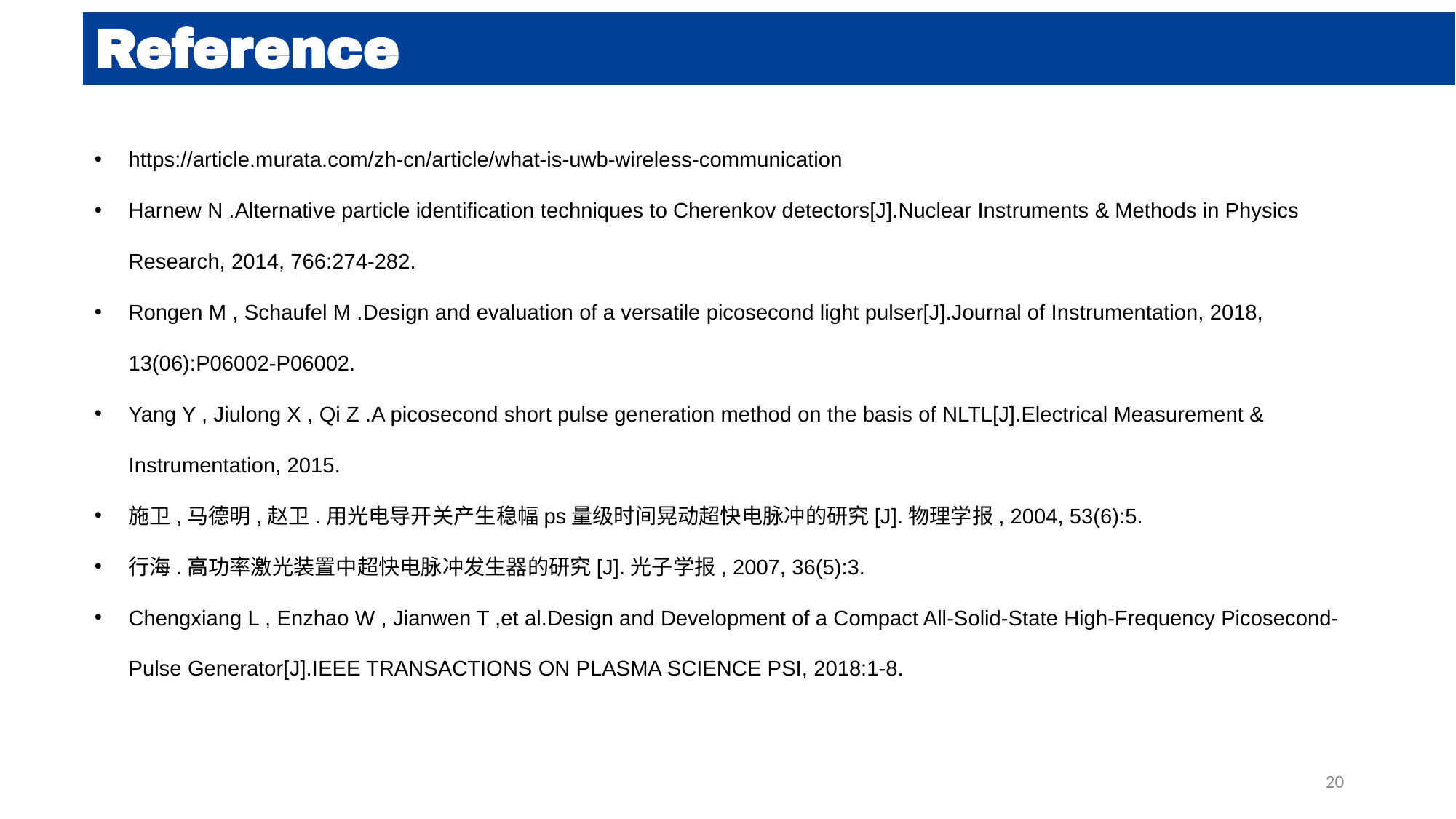

# Reference
https://article.murata.com/zh-cn/article/what-is-uwb-wireless-communication
Harnew N .Alternative particle identification techniques to Cherenkov detectors[J].Nuclear Instruments & Methods in Physics Research, 2014, 766:274-282.
Rongen M , Schaufel M .Design and evaluation of a versatile picosecond light pulser[J].Journal of Instrumentation, 2018, 13(06):P06002-P06002.
Yang Y , Jiulong X , Qi Z .A picosecond short pulse generation method on the basis of NLTL[J].Electrical Measurement & Instrumentation, 2015.
施卫,马德明,赵卫.用光电导开关产生稳幅ps量级时间晃动超快电脉冲的研究[J].物理学报, 2004, 53(6):5.
行海.高功率激光装置中超快电脉冲发生器的研究[J].光子学报, 2007, 36(5):3.
Chengxiang L , Enzhao W , Jianwen T ,et al.Design and Development of a Compact All-Solid-State High-Frequency Picosecond-Pulse Generator[J].IEEE TRANSACTIONS ON PLASMA SCIENCE PSI, 2018:1-8.
20